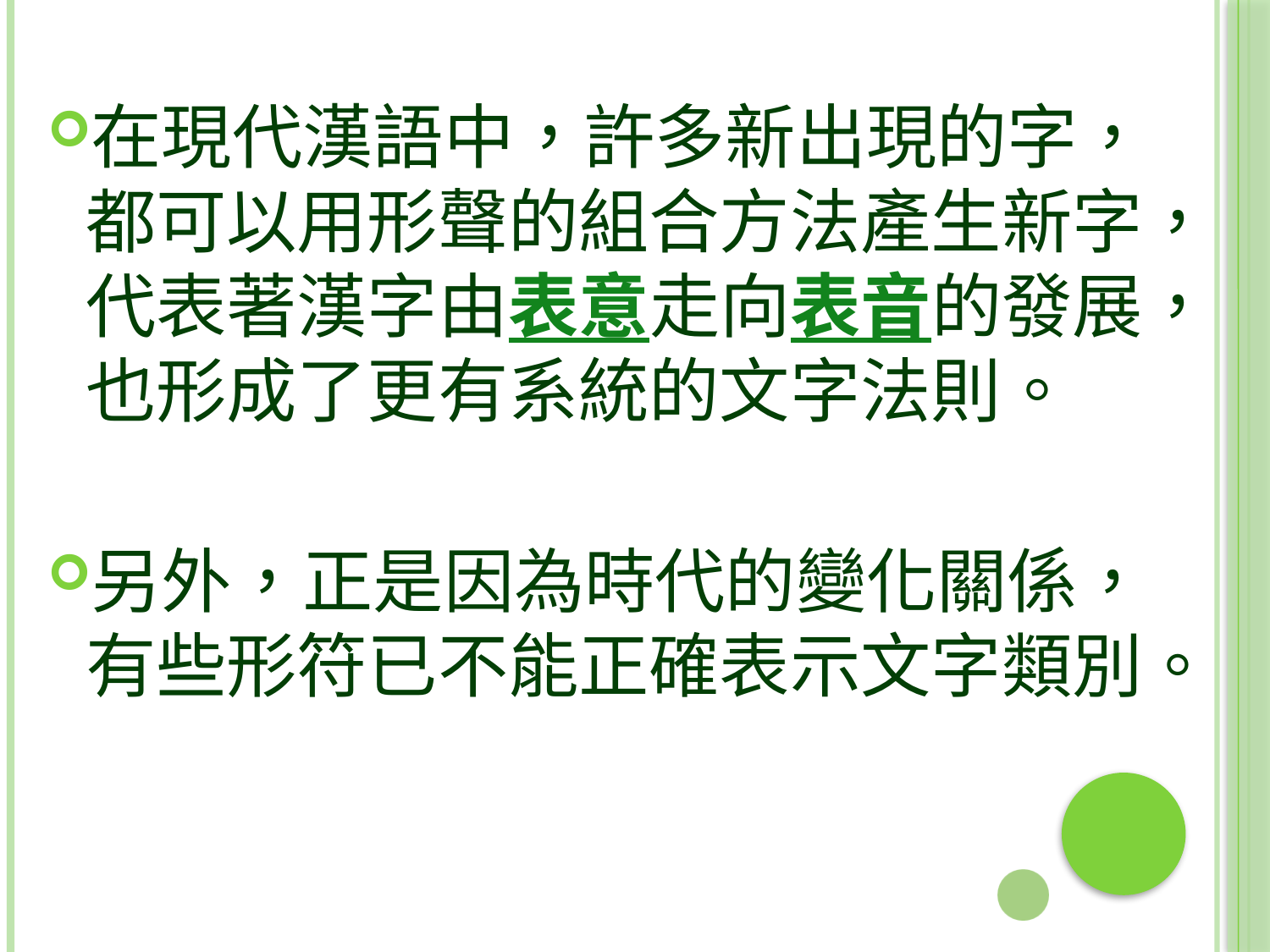

在現代漢語中，許多新出現的字，都可以用形聲的組合方法產生新字，代表著漢字由表意走向表音的發展，也形成了更有系統的文字法則。

另外，正是因為時代的變化關係，有些形符已不能正確表示文字類別。